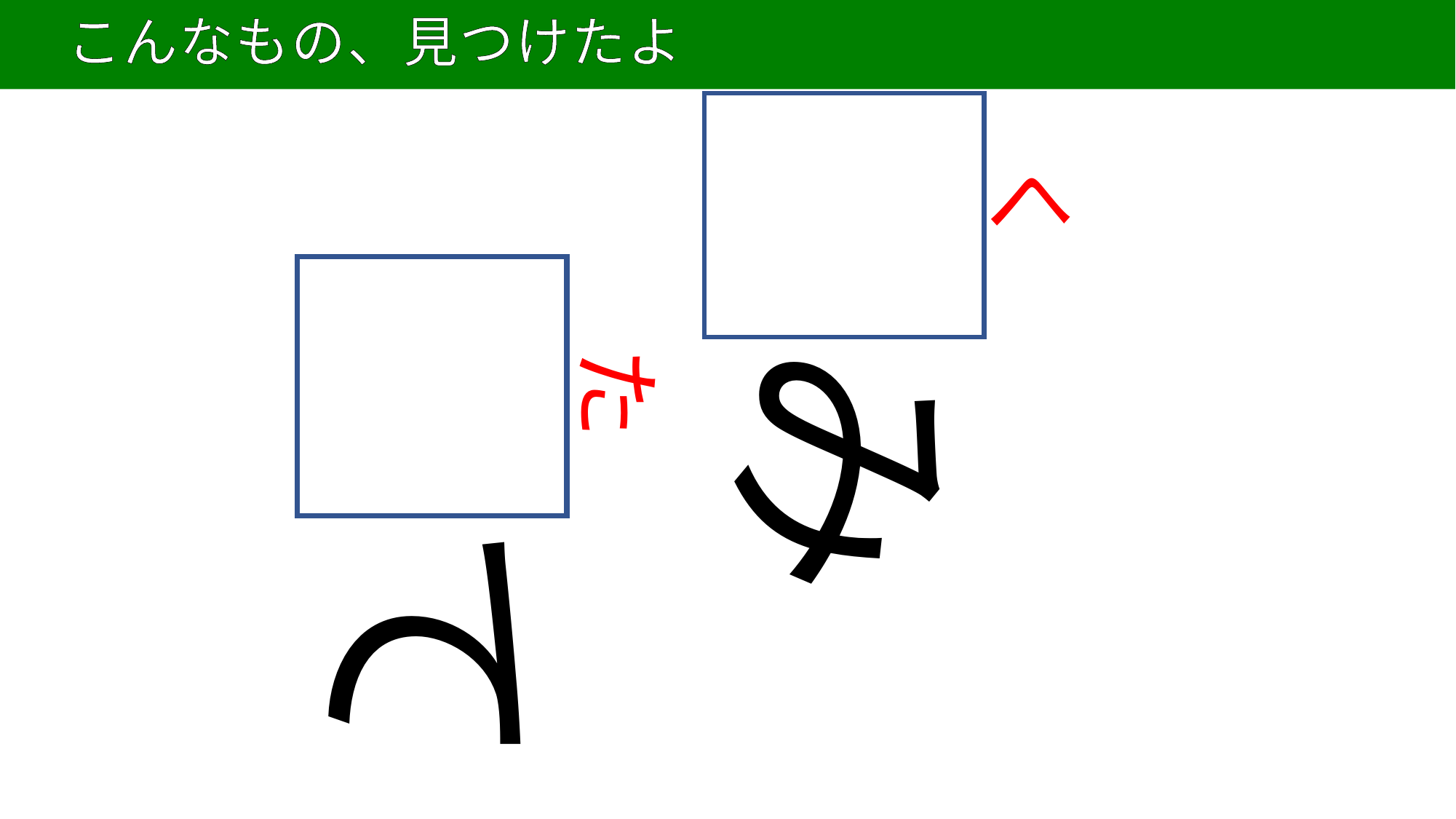

# こんなもの、見つけたよ
66
組み

く
立て

た